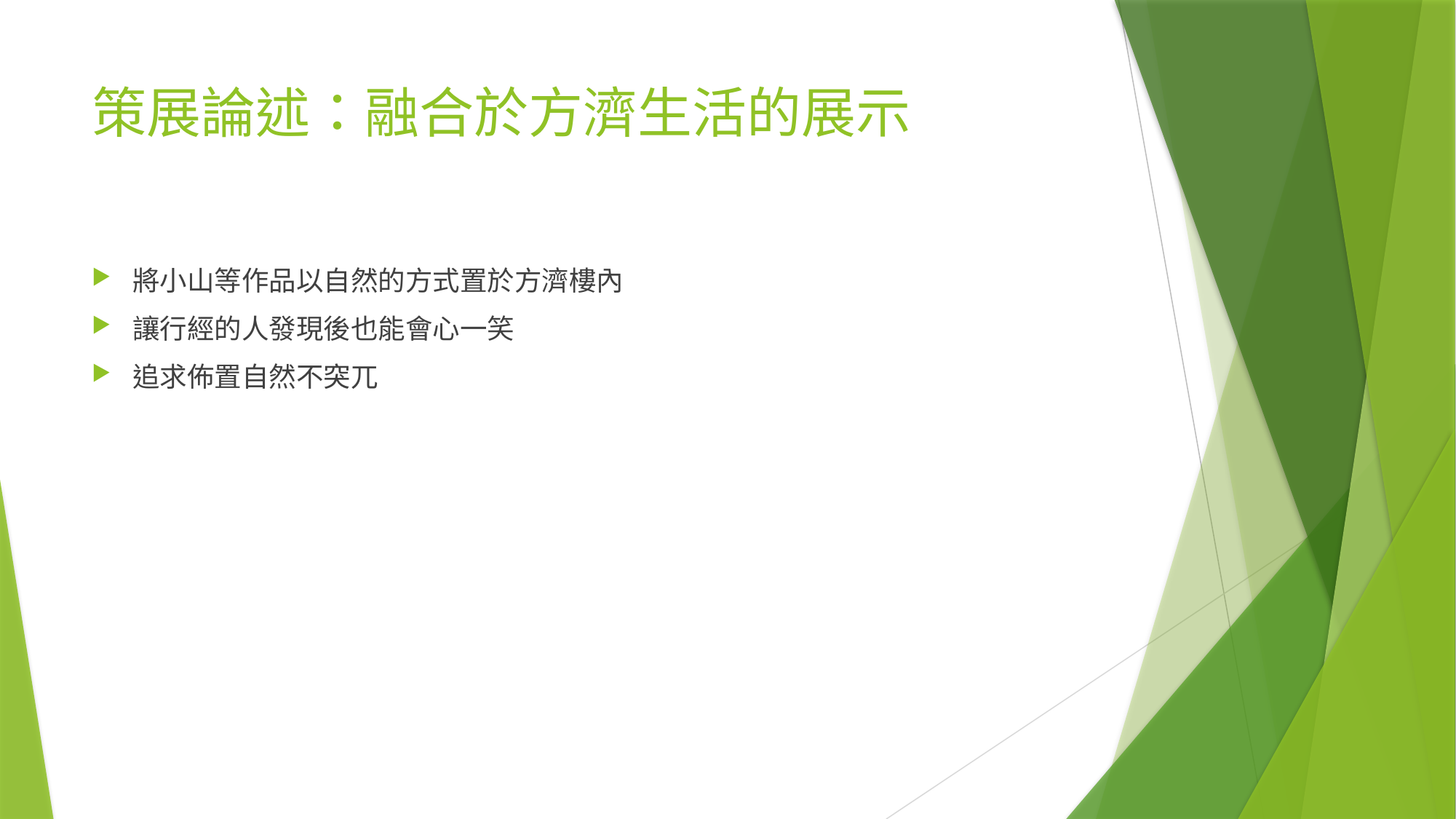

# 策展論述：融合於方濟生活的展示
將小山等作品以自然的方式置於方濟樓內
讓行經的人發現後也能會心一笑
追求佈置自然不突兀